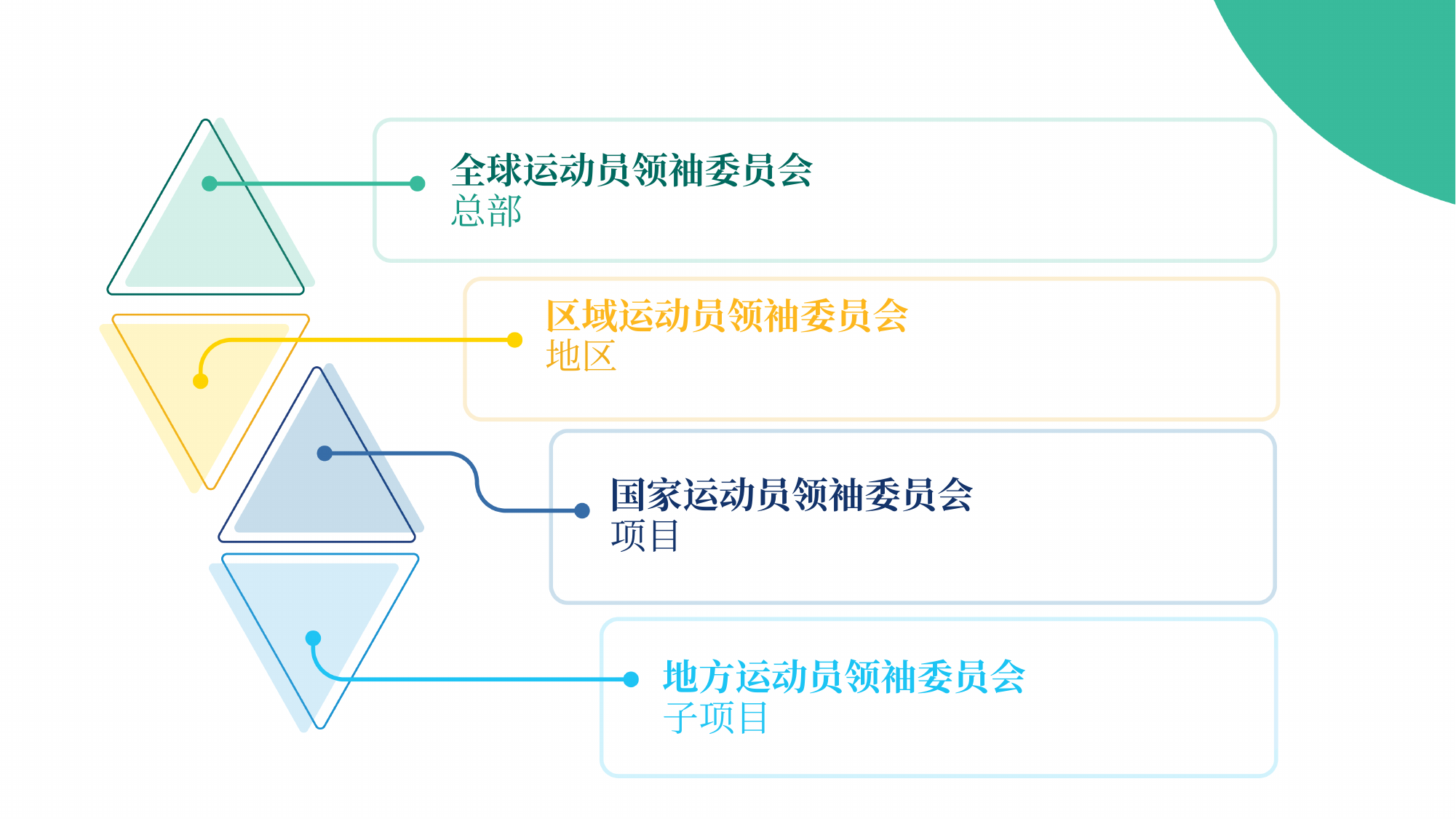

全球运动员领袖委员会
总部
区域运动员领袖委员会
地区
国家运动员领袖委员会
项目
地方运动员领袖委员会
子项目